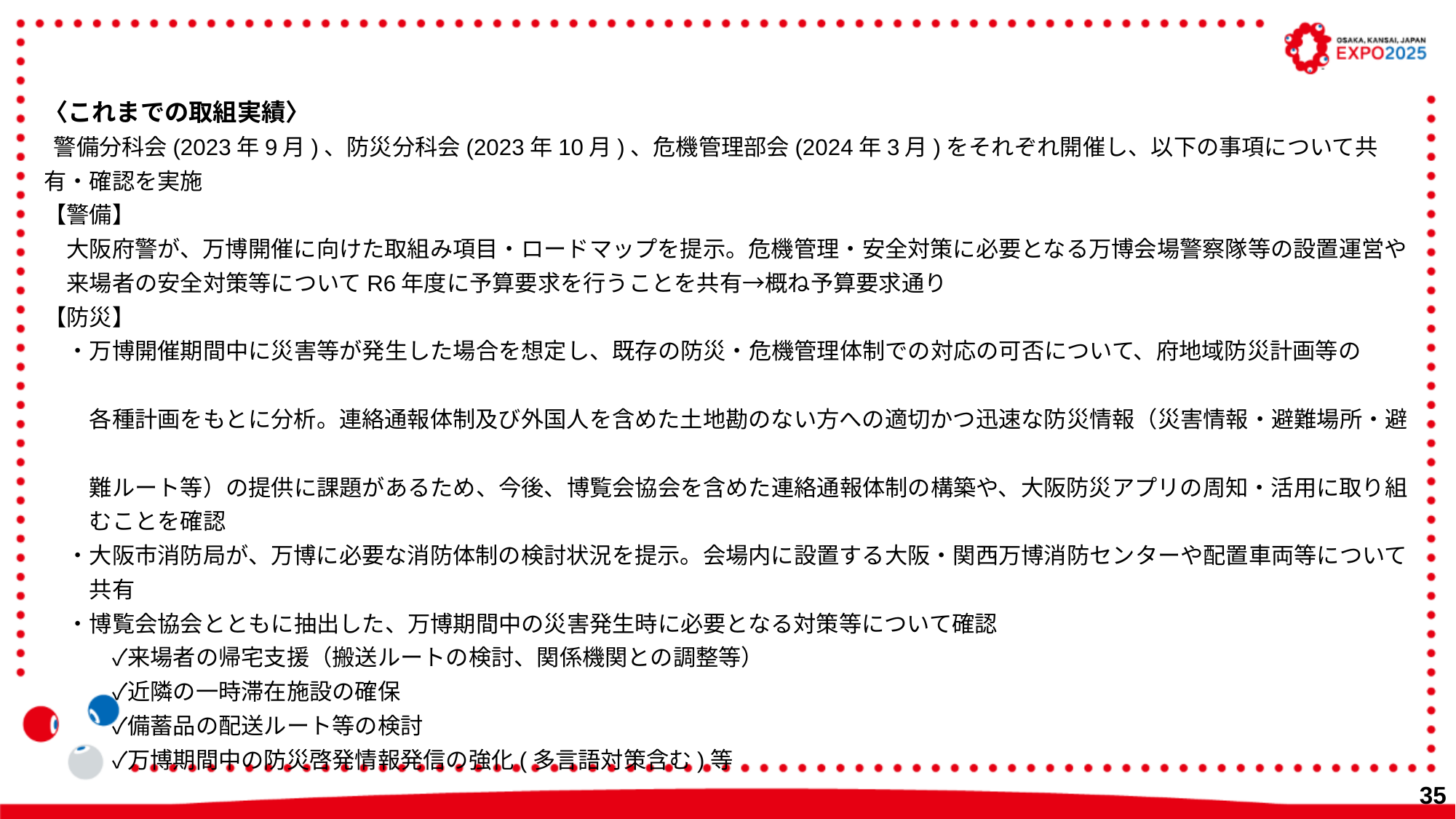

〈これまでの取組実績〉
 警備分科会(2023年9月)、防災分科会(2023年10月)、危機管理部会(2024年3月)をそれぞれ開催し、以下の事項について共有・確認を実施
【警備】
　大阪府警が、万博開催に向けた取組み項目・ロードマップを提示。危機管理・安全対策に必要となる万博会場警察隊等の設置運営や
　来場者の安全対策等についてR6年度に予算要求を行うことを共有→概ね予算要求通り
【防災】
　・万博開催期間中に災害等が発生した場合を想定し、既存の防災・危機管理体制での対応の可否について、府地域防災計画等の
　　各種計画をもとに分析。連絡通報体制及び外国人を含めた土地勘のない方への適切かつ迅速な防災情報（災害情報・避難場所・避
　　難ルート等）の提供に課題があるため、今後、博覧会協会を含めた連絡通報体制の構築や、大阪防災アプリの周知・活用に取り組
　　むことを確認
　・大阪市消防局が、万博に必要な消防体制の検討状況を提示。会場内に設置する大阪・関西万博消防センターや配置車両等について
　　共有
　・博覧会協会とともに抽出した、万博期間中の災害発生時に必要となる対策等について確認
　　　✓来場者の帰宅支援（搬送ルートの検討、関係機関との調整等）
　　　✓近隣の一時滞在施設の確保
　　　✓備蓄品の配送ルート等の検討
　　　✓万博期間中の防災啓発情報発信の強化(多言語対策含む)等

35